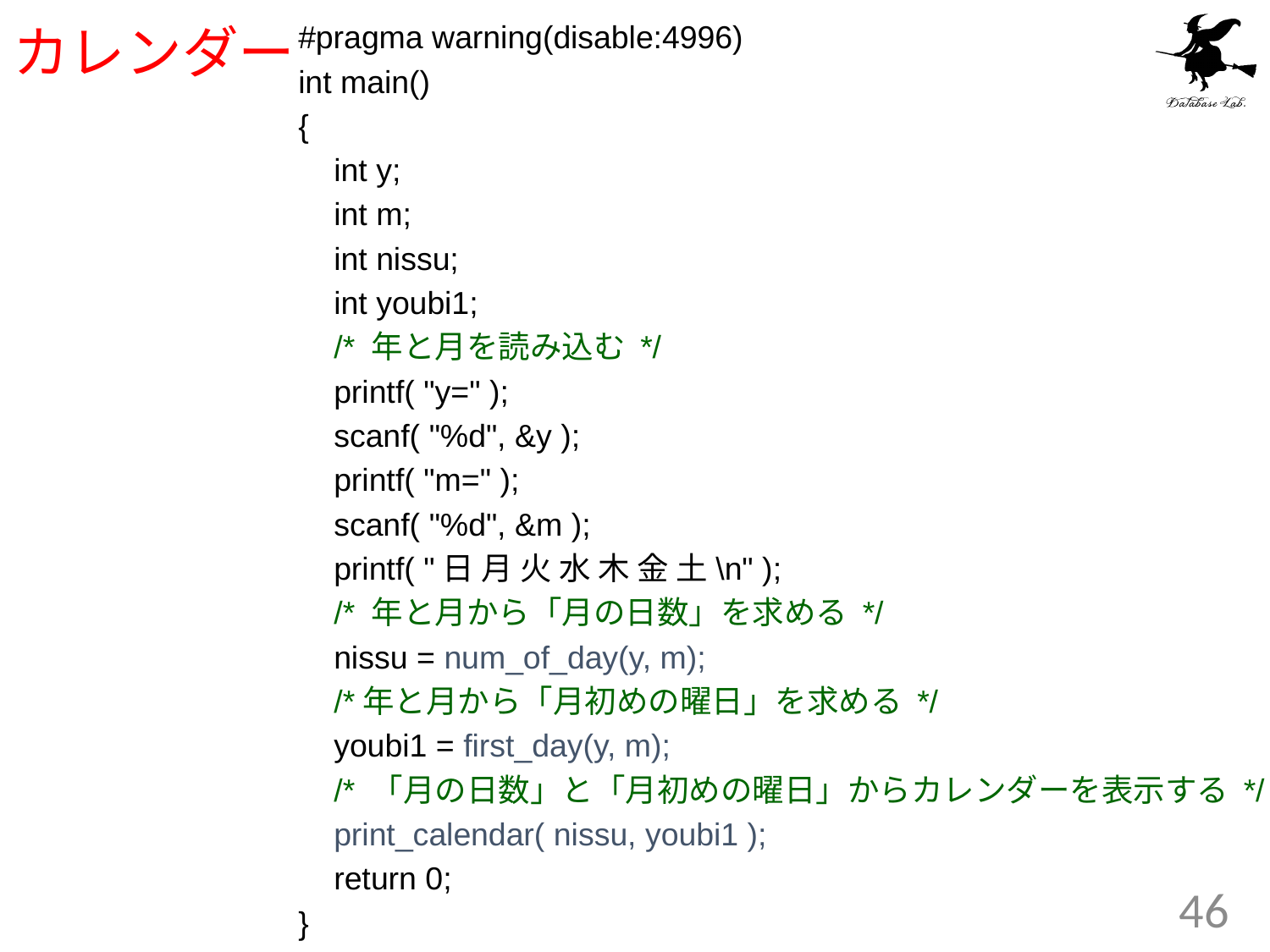

# カレンダー
#pragma warning(disable:4996)
int main()
{
    int y;
    int m;
    int nissu;
    int youbi1;
    /* 年と月を読み込む */
    printf( "y=" );
    scanf( "%d", &y );
    printf( "m=" );
    scanf( "%d", &m );
    printf( "日 月 火 水 木 金 土\n" );
    /* 年と月から「月の日数」を求める */
    nissu = num_of_day(y, m);
    /*年と月から「月初めの曜日」を求める */
    youbi1 = first_day(y, m);
    /* 「月の日数」と「月初めの曜日」からカレンダーを表示する */
    print_calendar( nissu, youbi1 );
    return 0;
}
46